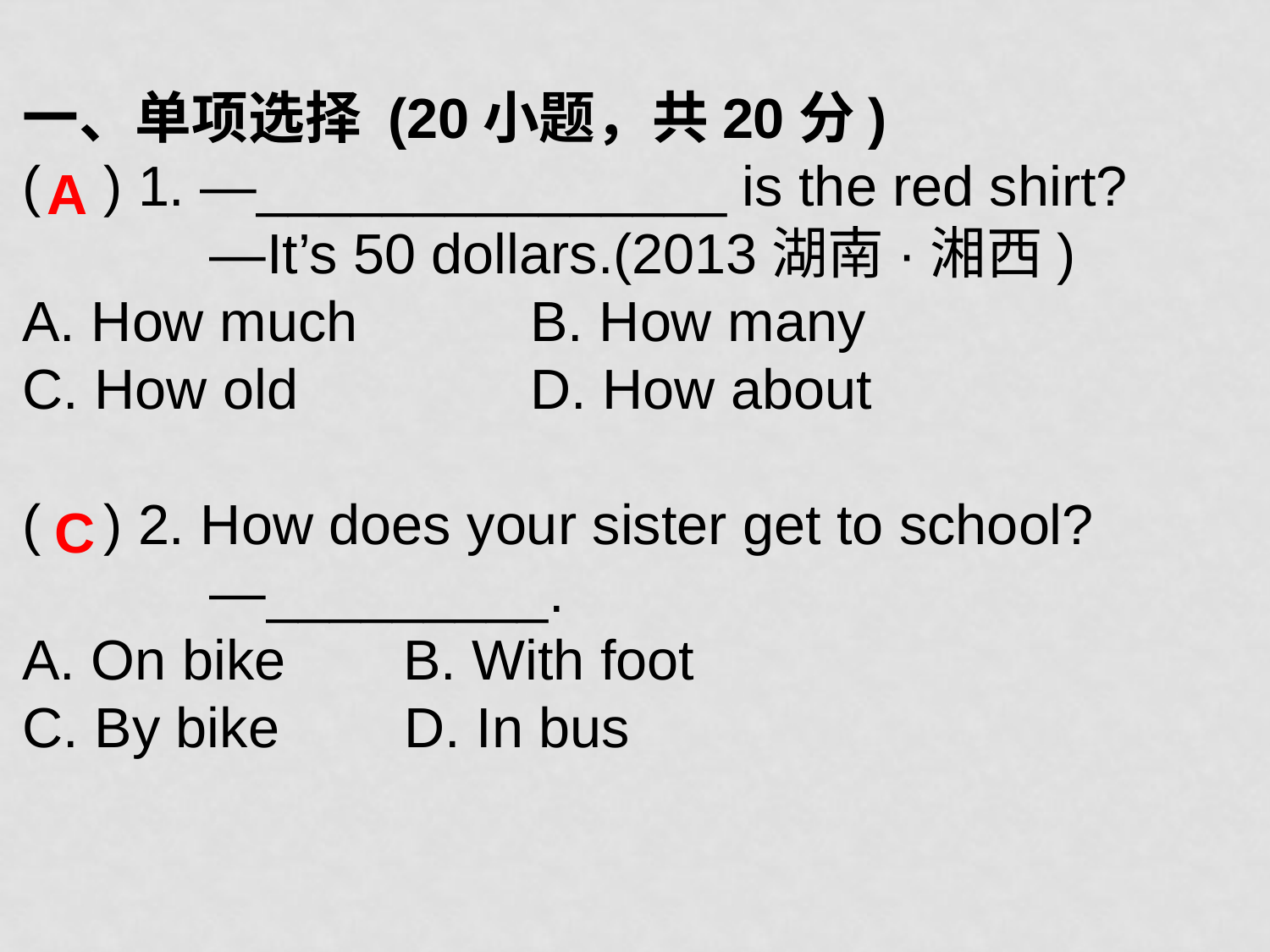

一、单项选择 (20小题，共20分)
(    ) 1. —_______________ is the red shirt?
            —It’s 50 dollars.(2013湖南·湘西)
A. How much		B. How many
C. How old 		D. How about

(    ) 2. How does your sister get to school?
            —_________.
A. On bike	B. With foot
C. By bike        D. In bus
A
C